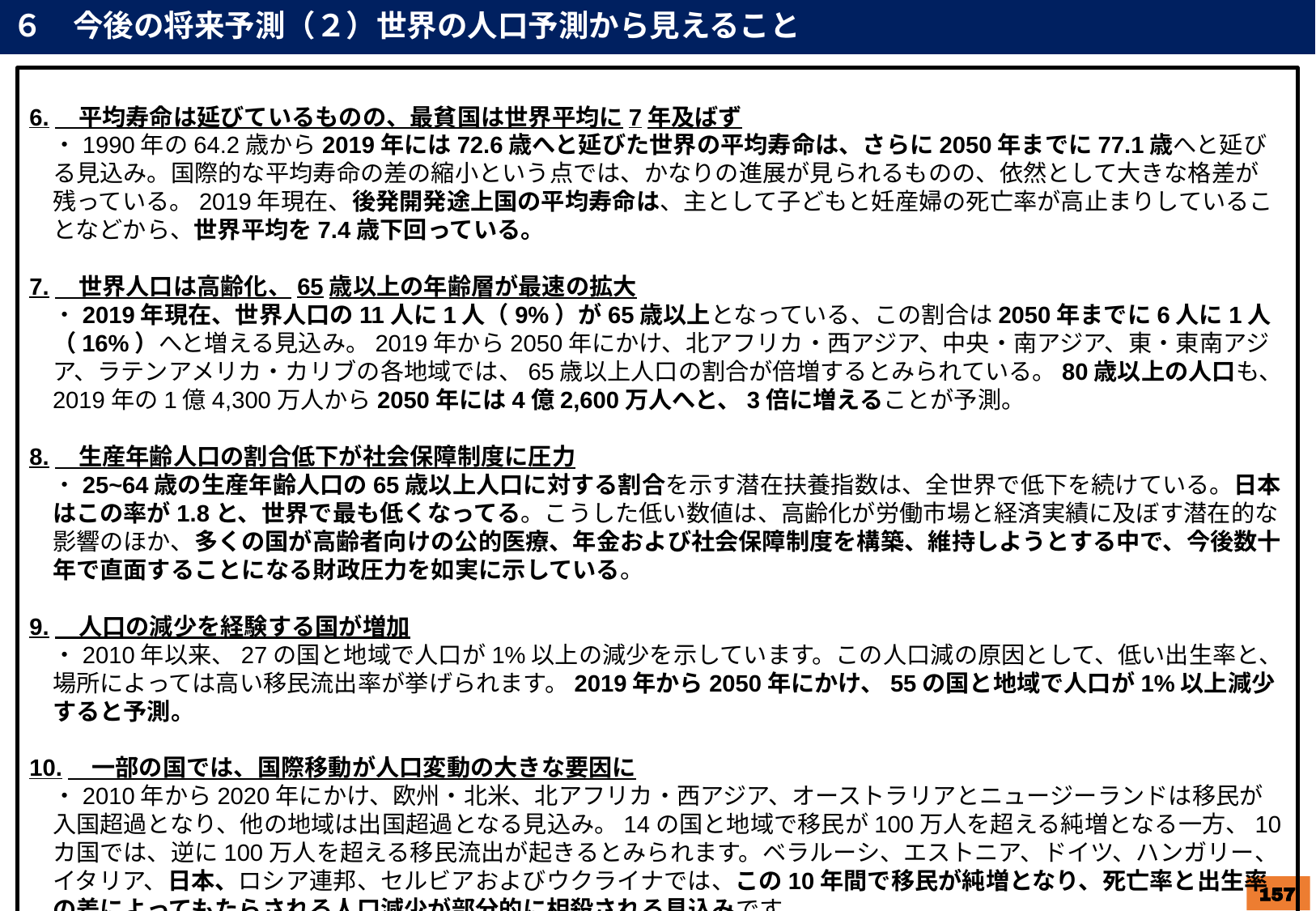

６　今後の将来予測（２）世界の人口予測から見えること

6.　平均寿命は延びているものの、最貧国は世界平均に7年及ばず
　・1990年の64.2歳から2019年には72.6歳へと延びた世界の平均寿命は、さらに2050年までに77.1歳へと延びる見込み。国際的な平均寿命の差の縮小という点では、かなりの進展が見られるものの、依然として大きな格差が残っている。2019年現在、後発開発途上国の平均寿命は、主として子どもと妊産婦の死亡率が高止まりしていることなどから、世界平均を7.4歳下回っている。

7.　世界人口は高齢化、65歳以上の年齢層が最速の拡大
　・2019年現在、世界人口の11人に1人（9%）が65歳以上となっている、この割合は2050年までに6人に1人（16%）へと増える見込み。2019年から2050年にかけ、北アフリカ・西アジア、中央・南アジア、東・東南アジア、ラテンアメリカ・カリブの各地域では、65歳以上人口の割合が倍増するとみられている。80歳以上の人口も、2019年の1億4,300万人から2050年には4億2,600万人へと、3倍に増えることが予測。

8.　生産年齢人口の割合低下が社会保障制度に圧力
　・25~64歳の生産年齢人口の65歳以上人口に対する割合を示す潜在扶養指数は、全世界で低下を続けている。日本はこの率が1.8と、世界で最も低くなってる。こうした低い数値は、高齢化が労働市場と経済実績に及ぼす潜在的な影響のほか、多くの国が高齢者向けの公的医療、年金および社会保障制度を構築、維持しようとする中で、今後数十年で直面することになる財政圧力を如実に示している。

9.　人口の減少を経験する国が増加
　・2010年以来、27の国と地域で人口が1%以上の減少を示しています。この人口減の原因として、低い出生率と、場所によっては高い移民流出率が挙げられます。2019年から2050年にかけ、55の国と地域で人口が1%以上減少すると予測。

10.　一部の国では、国際移動が人口変動の大きな要因に
　・2010年から2020年にかけ、欧州・北米、北アフリカ・西アジア、オーストラリアとニュージーランドは移民が入国超過となり、他の地域は出国超過となる見込み。14の国と地域で移民が100万人を超える純増となる一方、10カ国では、逆に100万人を超える移民流出が起きるとみられます。ベラルーシ、エストニア、ドイツ、ハンガリー、イタリア、日本、ロシア連邦、セルビアおよびウクライナでは、この10年間で移民が純増となり、死亡率と出生率の差によってもたらされる人口減少が部分的に相殺される見込みです。

157